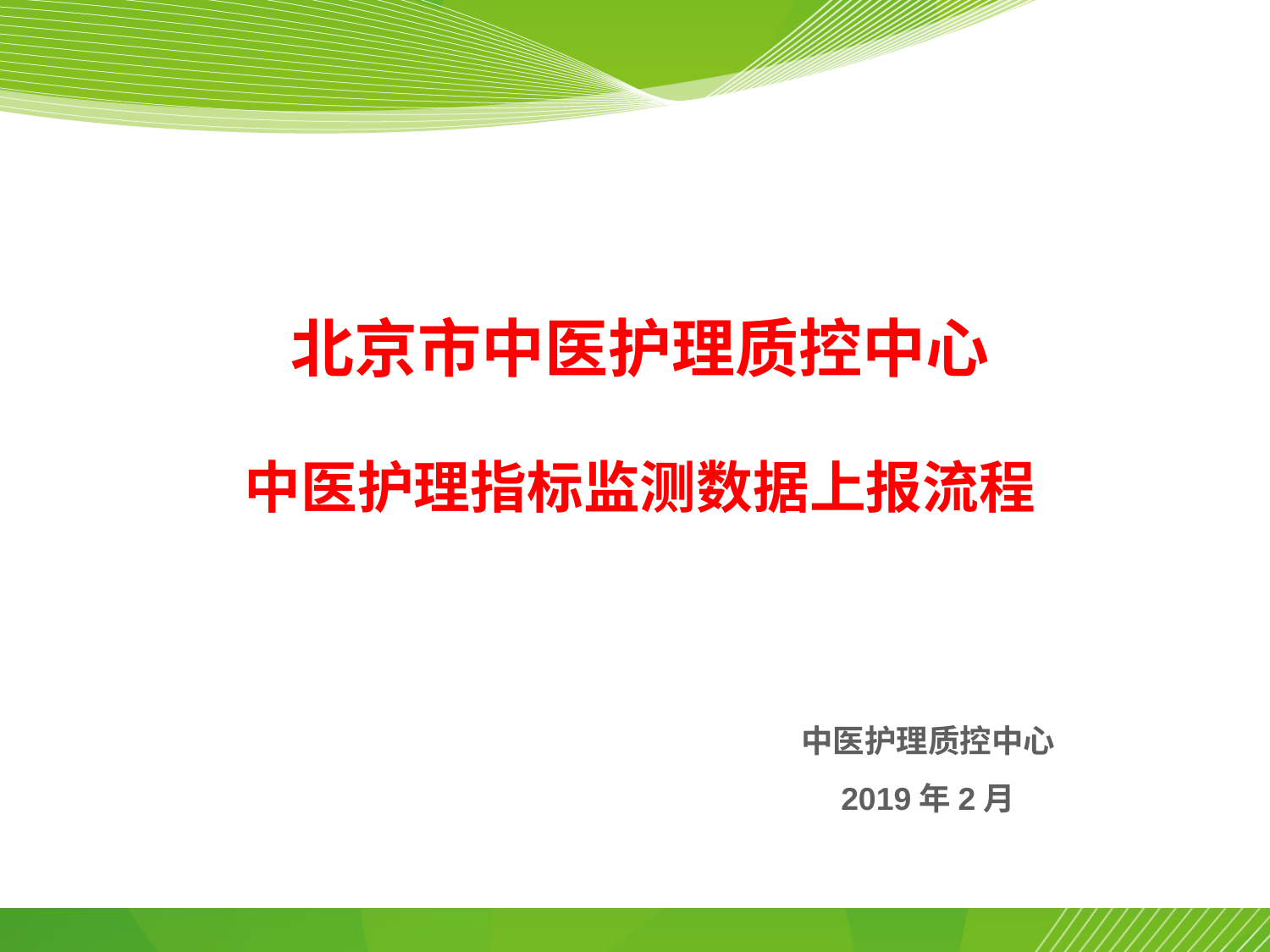

# 北京市中医护理质控中心 中医护理指标监测数据上报流程
中医护理质控中心
2019年2月